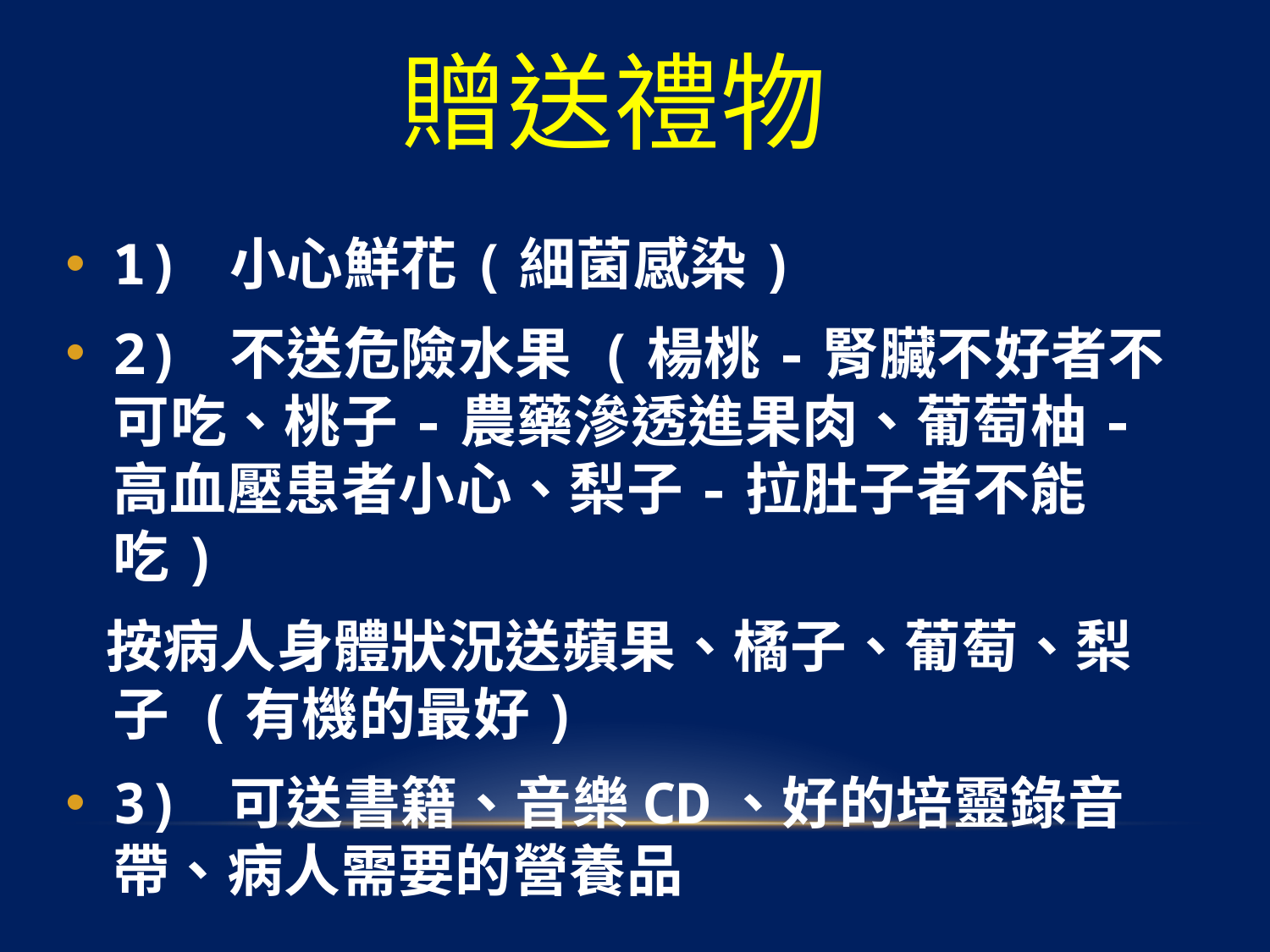

# 贈送禮物
1) 小心鮮花(細菌感染)
2) 不送危險水果 (楊桃-腎臟不好者不可吃、桃子-農藥滲透進果肉、葡萄柚-高血壓患者小心、梨子-拉肚子者不能吃)
  按病人身體狀況送蘋果、橘子、葡萄、梨子 (有機的最好)
3) 可送書籍、音樂CD、好的培靈錄音帶、病人需要的營養品